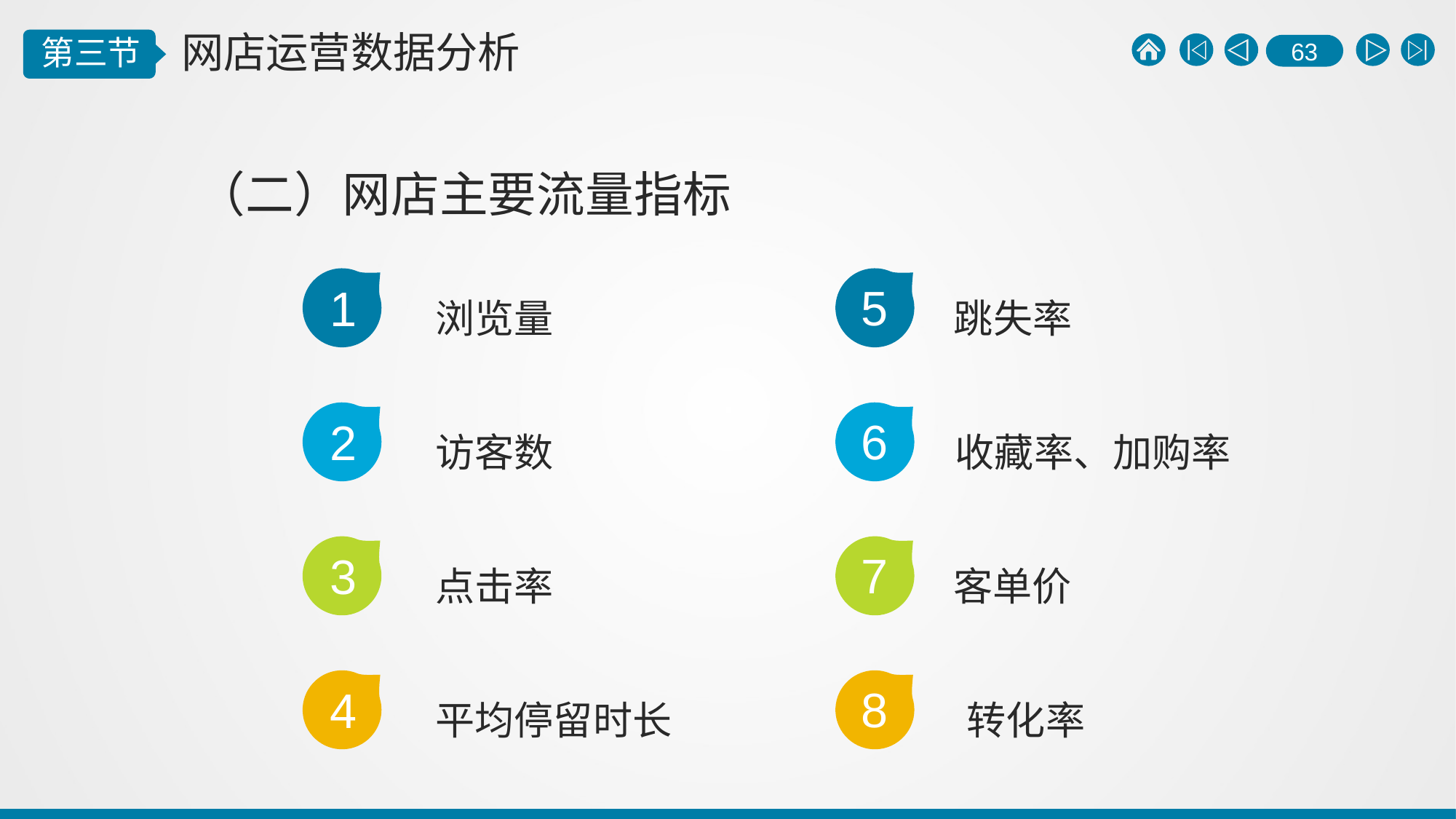

（二）网店主要流量指标

1
浏览量

5
跳失率

2
访客数

6
收藏率、加购率

3
点击率

7
客单价

4
平均停留时长

8
转化率